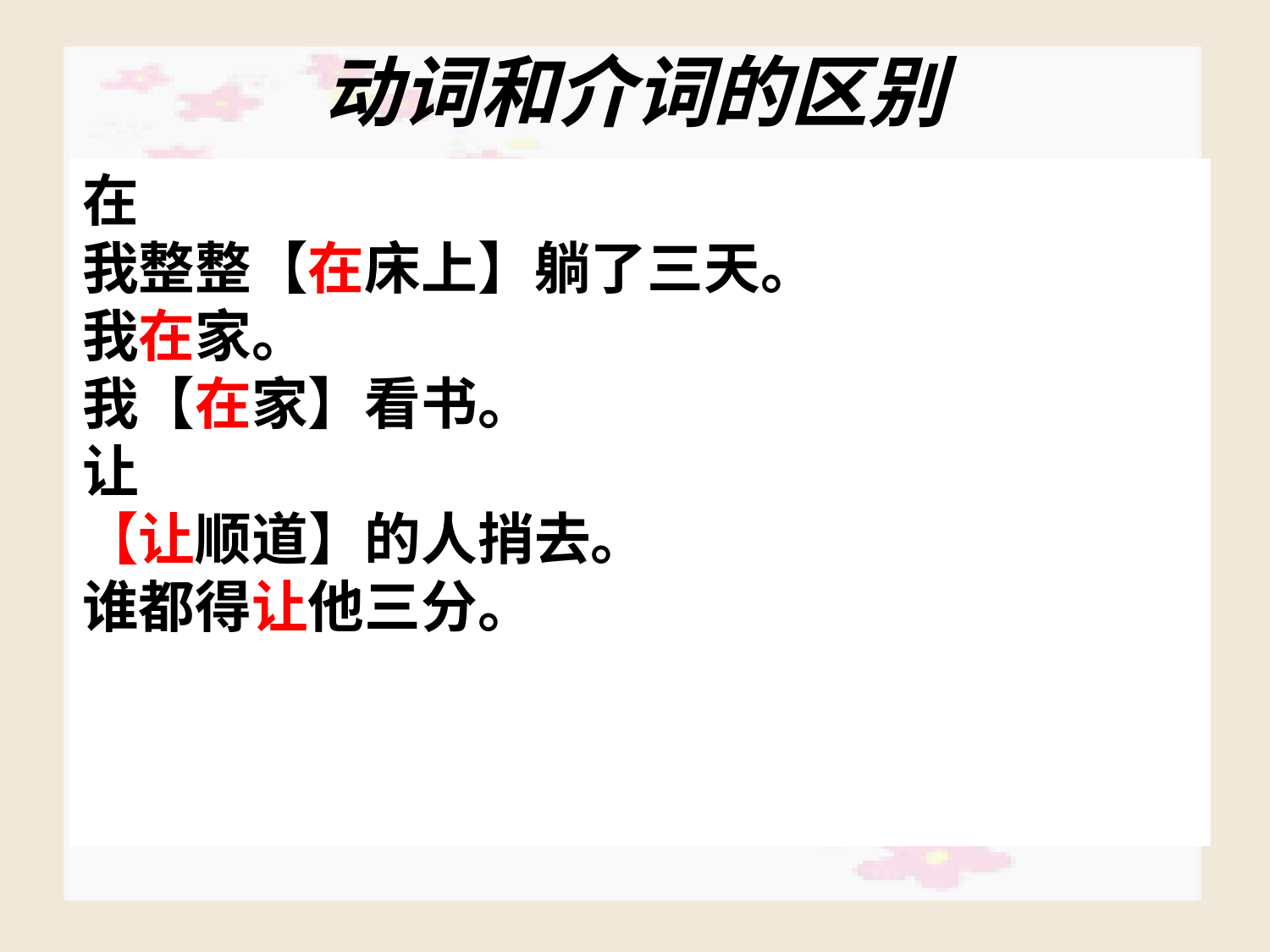

# 动词和介词的区别
在
我整整【在床上】躺了三天。
我在家。
我【在家】看书。
让
【让顺道】的人捎去。
谁都得让他三分。